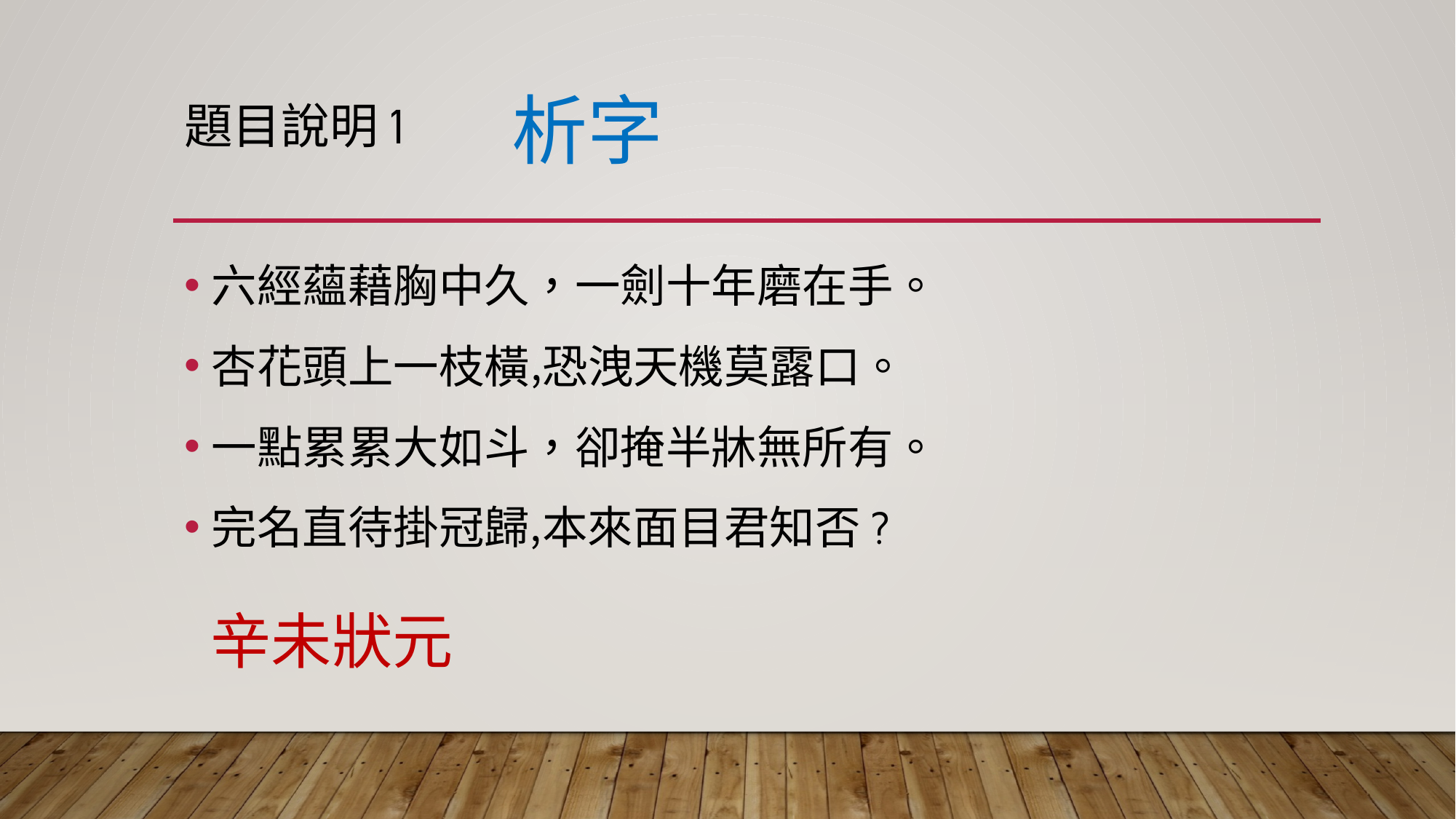

析字
# 題目說明1
六經蘊藉胸中久，一劍十年磨在手。
杏花頭上一枝橫‚恐洩天機莫露口。
一點累累大如斗，卻掩半牀無所有。
完名直待掛冠歸‚本來面目君知否?

辛未狀元